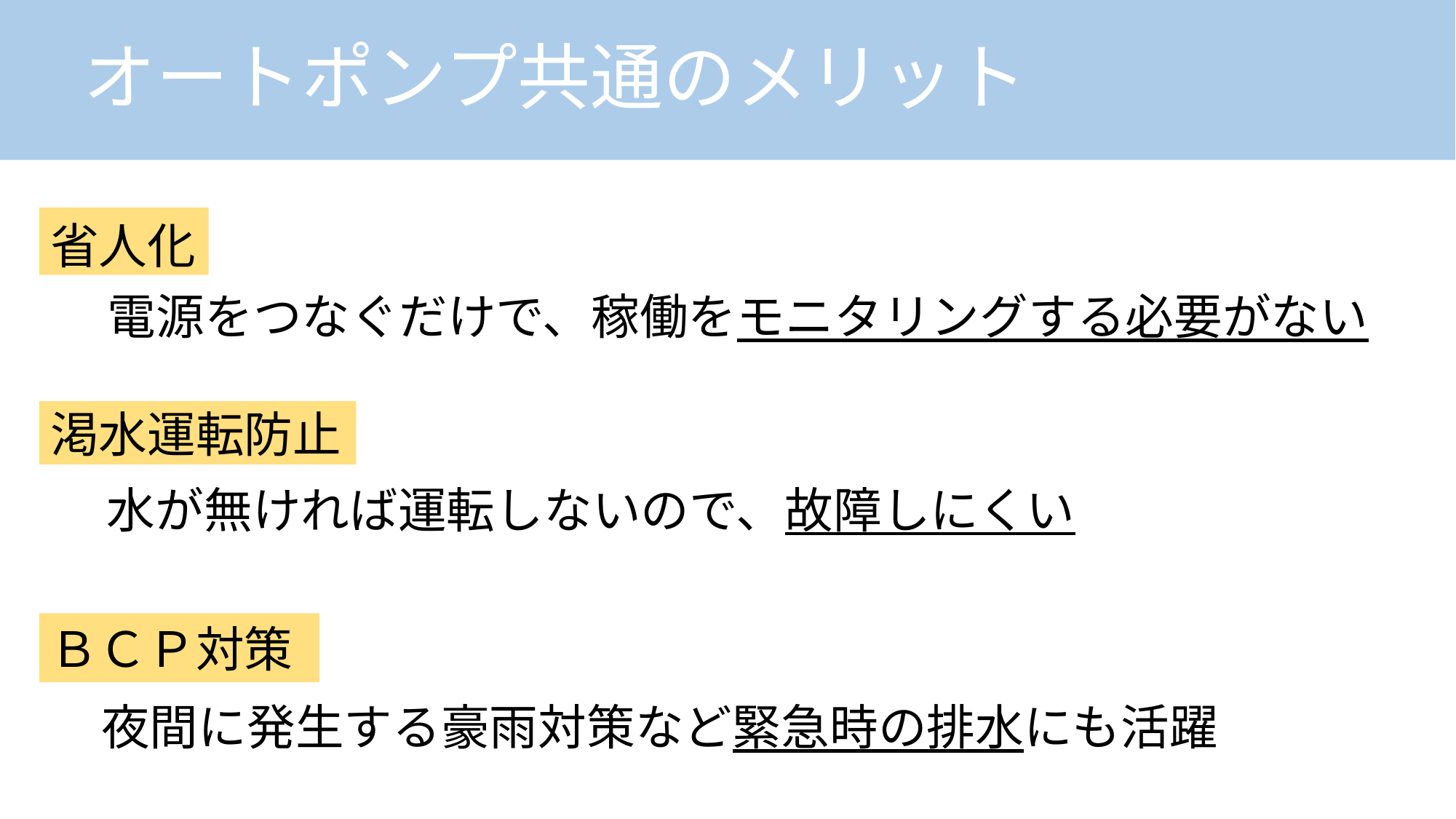

# オートポンプ共通のメリット
省人化
電源をつなぐだけで、稼働をモニタリングする必要がない
渇水運転防止
水が無ければ運転しないので、故障しにくい
ＢＣＰ対策
夜間に発生する豪雨対策など緊急時の排水にも活躍